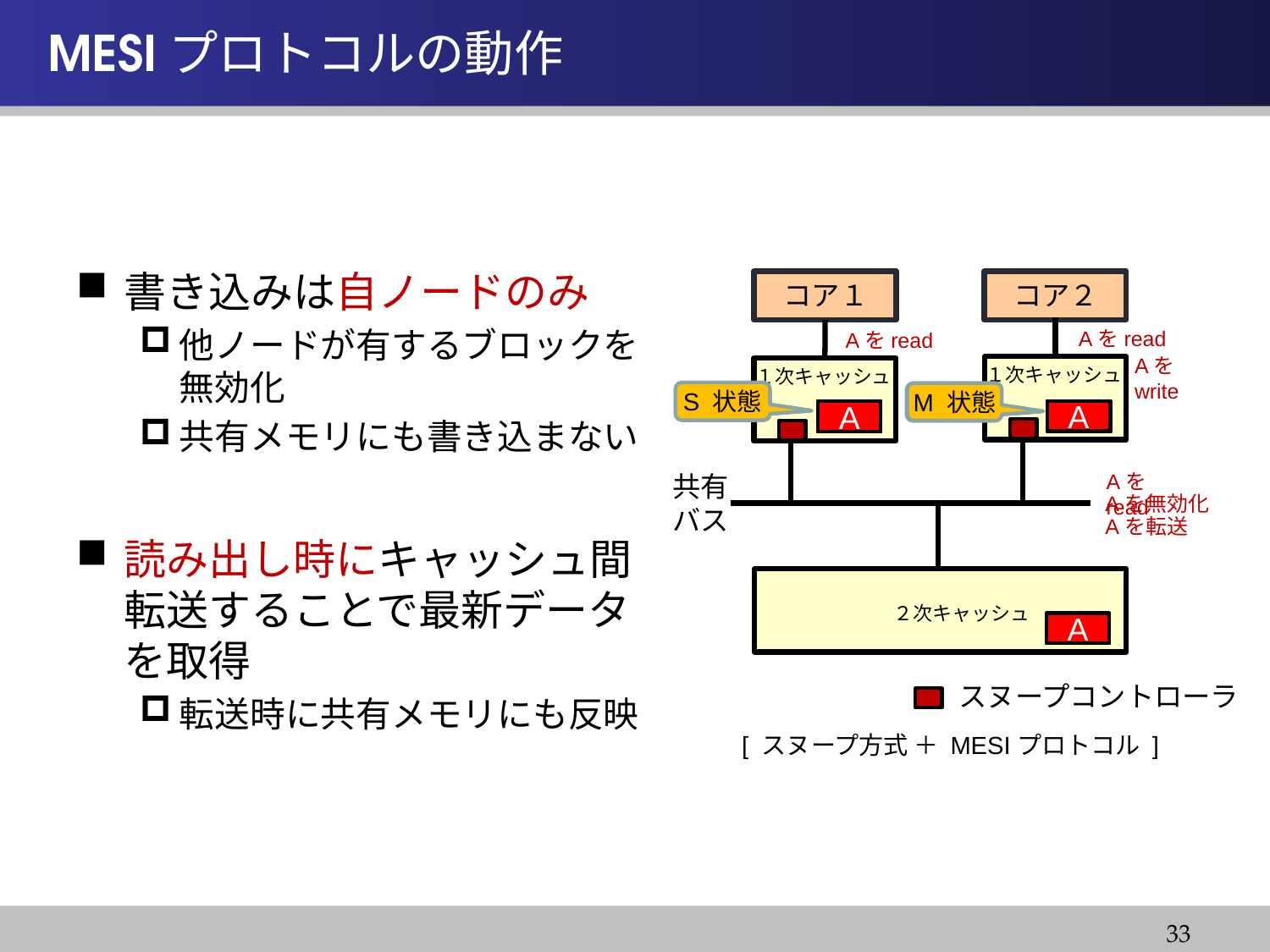

情報システム基盤学基礎１
# MESIプロトコルの動作

書き込みは自ノードのみ
他ノードが有するブロックを無効化
共有メモリにも書き込まない

読み出し時にキャッシュ間転送することで最新データを取得
転送時に共有メモリにも反映
コア１
コア２
Aをread
Aをread

Aをwrite
１次キャッシュ
１次キャッシュ
S 状態
E 状態
I 状態
M 状態
I 状態
S 状態
A
A
A
A
A
A

Aをread
共有
バス
Aを無効化
Aを転送
２次キャッシュ
A
A
スヌープコントローラ

[ スヌープ方式 ＋ MESIプロトコル ]
33